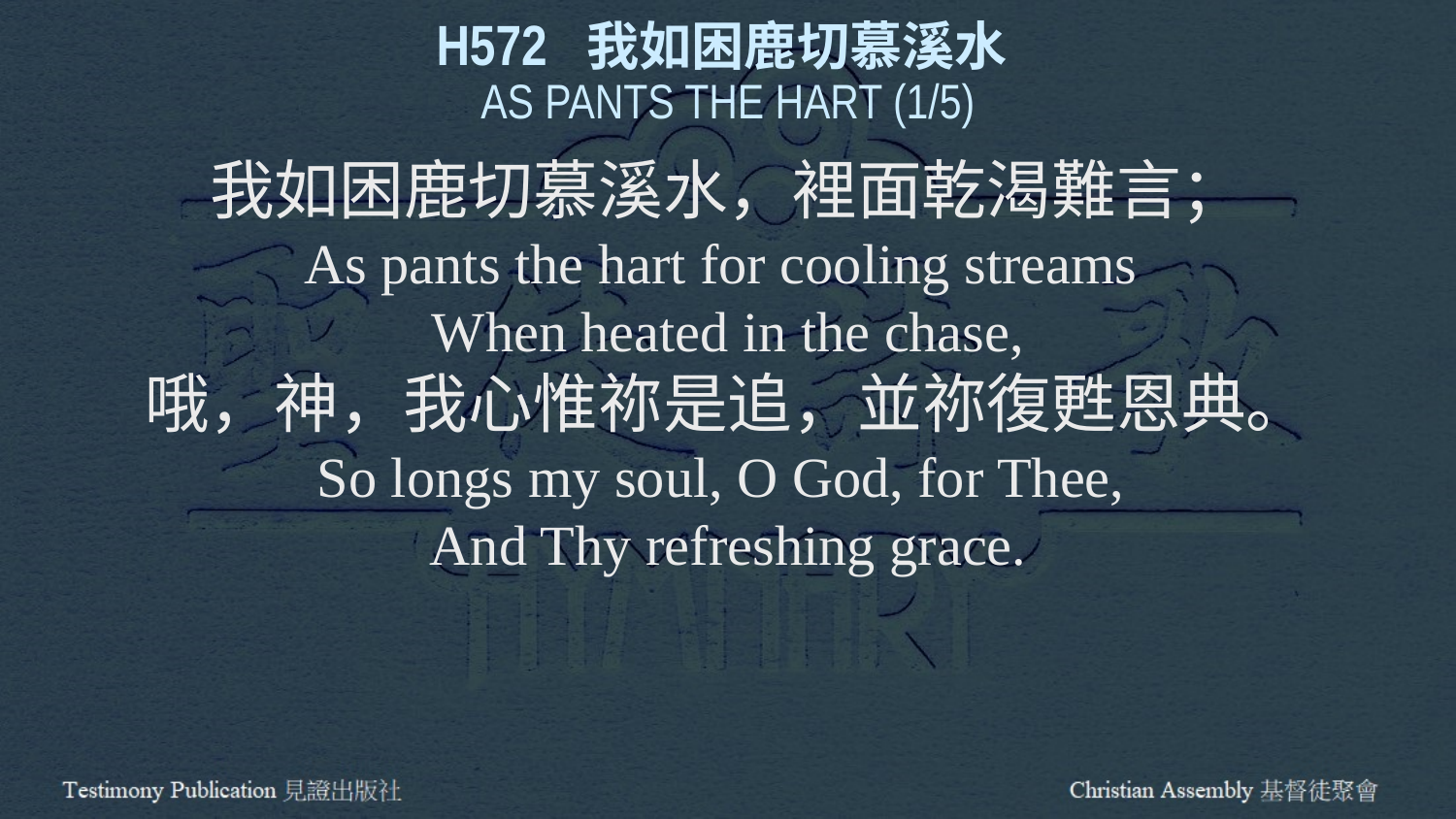

H572  我如困鹿切慕溪水
AS PANTS THE HART (1/5)
我如困鹿切慕溪水，裡面乾渴難言；
As pants the hart for cooling streams
When heated in the chase,
哦，神，我心惟祢是追，並祢復甦恩典。
So longs my soul, O God, for Thee,
And Thy refreshing grace.